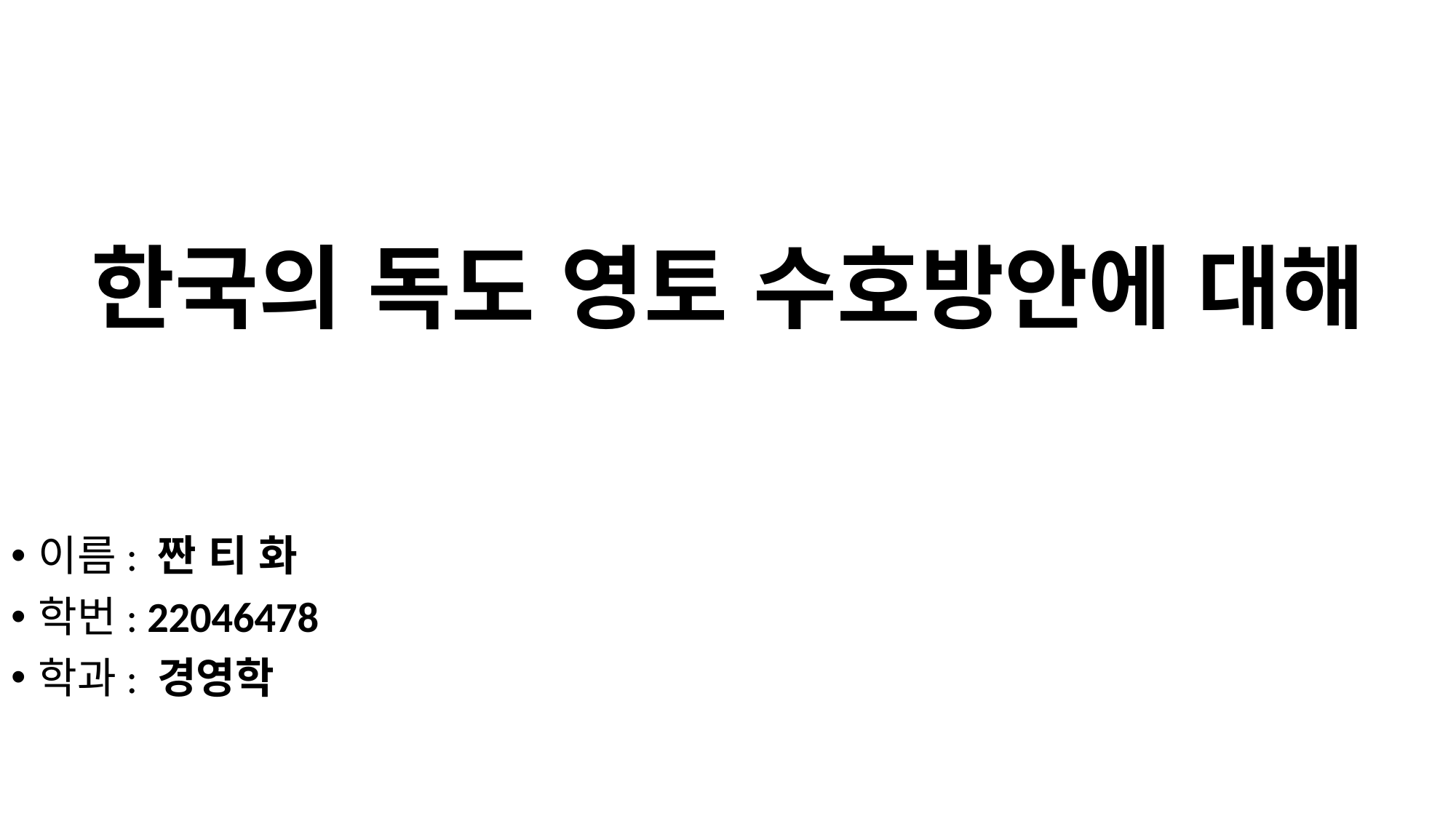

# 한국의 독도 영토 수호방안에 대해
이름: 짠 티 화
학번: 22046478
학과: 경영학